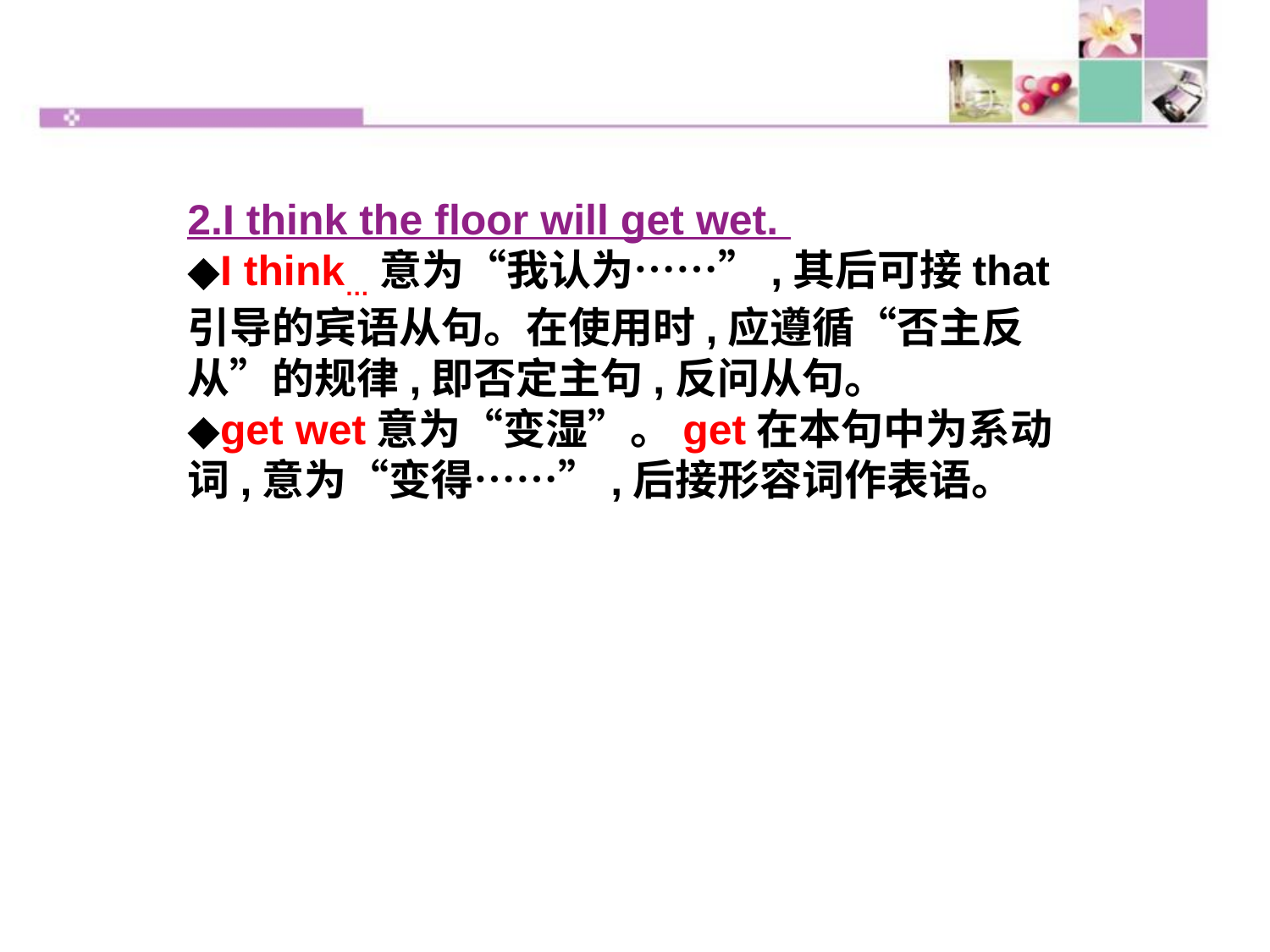

2.I think the floor will get wet.
◆I think…意为“我认为……”,其后可接that引导的宾语从句。在使用时,应遵循“否主反从”的规律,即否定主句,反问从句。
◆get wet意为“变湿”。get在本句中为系动词,意为“变得……”,后接形容词作表语。